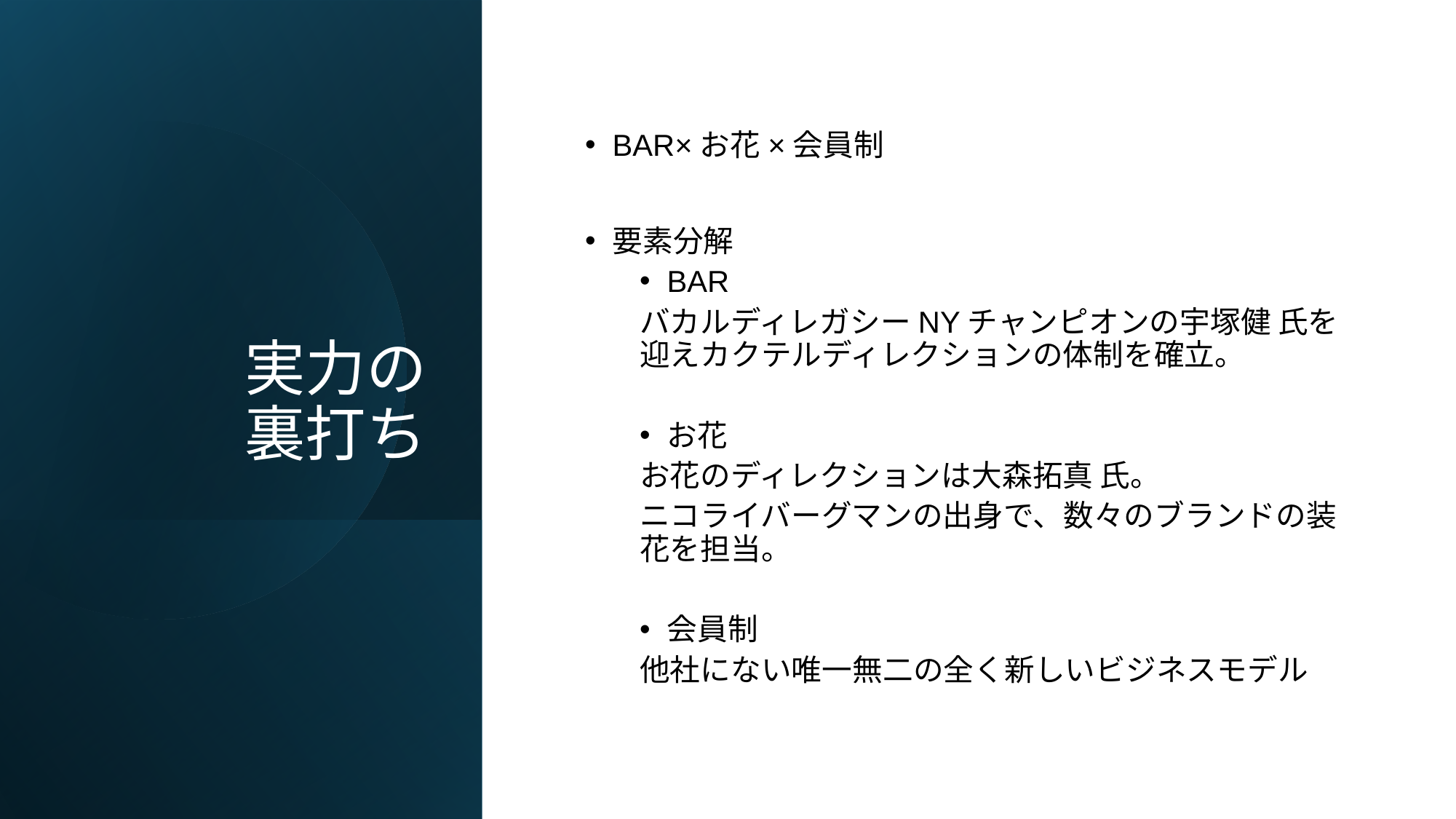

# 実力の 裏打ち
BAR×お花×会員制

要素分解
BAR
バカルディレガシーNYチャンピオンの宇塚健 氏を迎えカクテルディレクションの体制を確立。

お花
お花のディレクションは大森拓真 氏。
ニコライバーグマンの出身で、数々のブランドの装花を担当。

会員制
他社にない唯一無二の全く新しいビジネスモデル